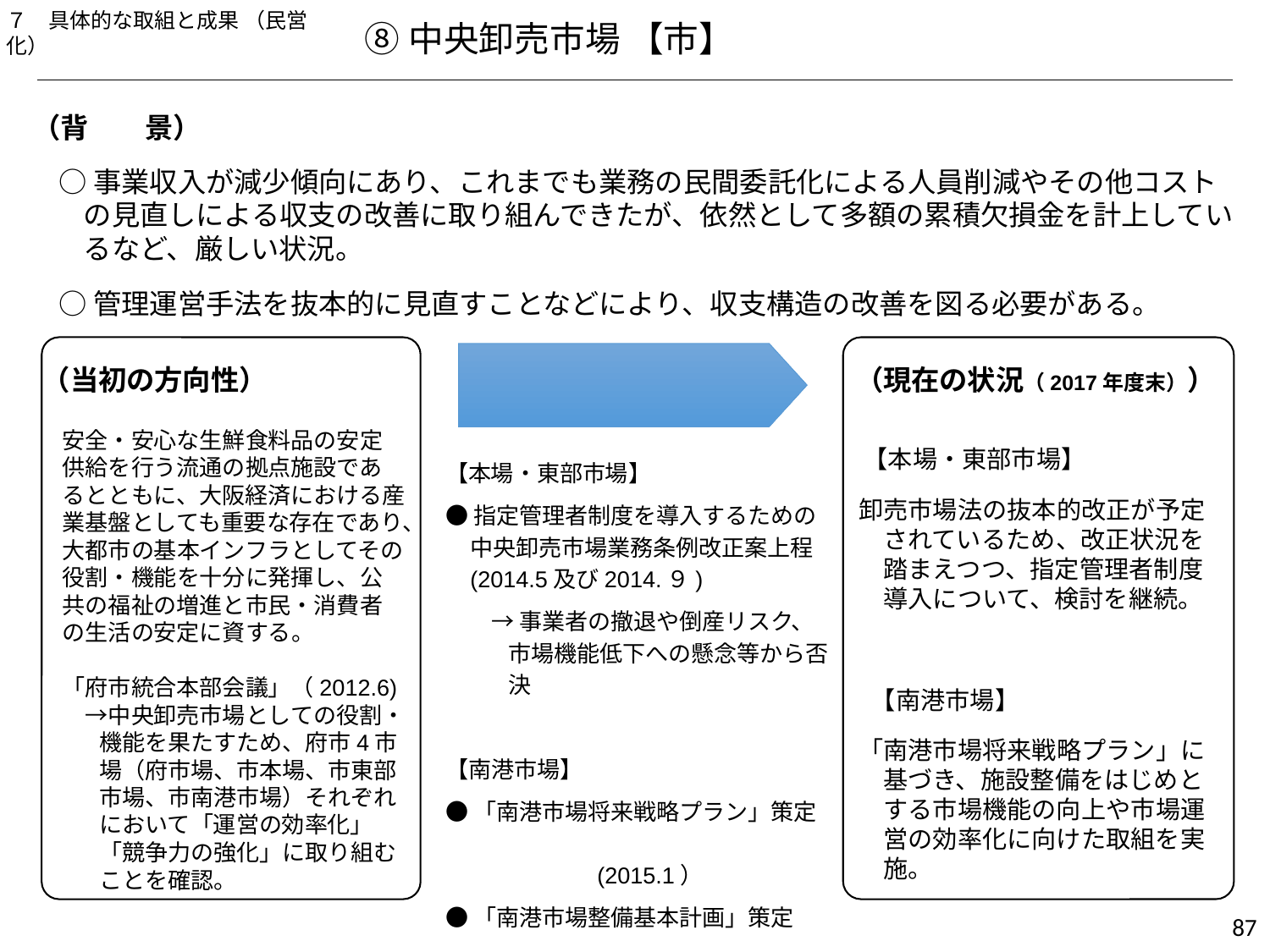

７　具体的な取組と成果 （民営化）
⑧中央卸売市場 【市】
（背　　景）
○事業収入が減少傾向にあり、これまでも業務の民間委託化による人員削減やその他コストの見直しによる収支の改善に取り組んできたが、依然として多額の累積欠損金を計上しているなど、厳しい状況。
○管理運営手法を抜本的に見直すことなどにより、収支構造の改善を図る必要がある。

（現在の状況（2017年度末））
（当初の方向性）
安全・安心な生鮮食料品の安定供給を行う流通の拠点施設であるとともに、大阪経済における産業基盤としても重要な存在であり、大都市の基本インフラとしてその役割・機能を十分に発揮し、公共の福祉の増進と市民・消費者の生活の安定に資する。

「府市統合本部会議」（2012.6)
　→中央卸売市場としての役割・機能を果たすため、府市4市場（府市場、市本場、市東部市場、市南港市場）それぞれにおいて「運営の効率化」「競争力の強化」に取り組むことを確認。

  【本場・東部市場】
卸売市場法の抜本的改正が予定されているため、改正状況を踏まえつつ、指定管理者制度導入について、検討を継続。

　【南港市場】
「南港市場将来戦略プラン」に基づき、施設整備をはじめとする市場機能の向上や市場運営の効率化に向けた取組を実施。
【本場・東部市場】
●指定管理者制度を導入するための中央卸売市場業務条例改正案上程(2014.5及び2014.９)
　　→ 事業者の撤退や倒産リスク、市場機能低下への懸念等から否決

【南港市場】
●「南港市場将来戦略プラン」策定			(2015.1）
●「南港市場整備基本計画」策定			(2016.11)

87